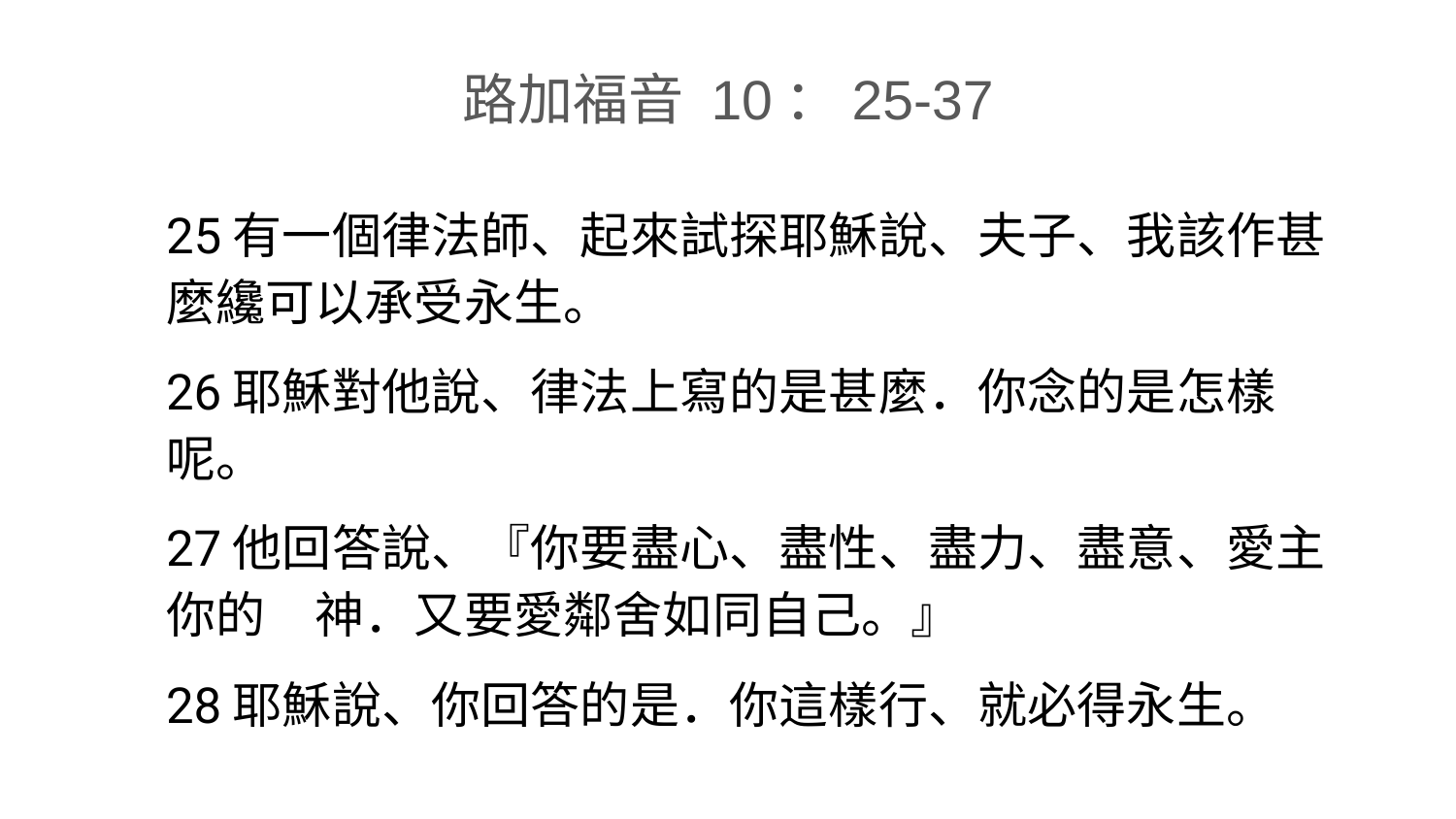

# 路加福音 10：25-37
25有一個律法師、起來試探耶穌說、夫子、我該作甚麼纔可以承受永生。
26耶穌對他說、律法上寫的是甚麼．你念的是怎樣呢。
27他回答說、『你要盡心、盡性、盡力、盡意、愛主你的　神．又要愛鄰舍如同自己。』
28耶穌說、你回答的是．你這樣行、就必得永生。